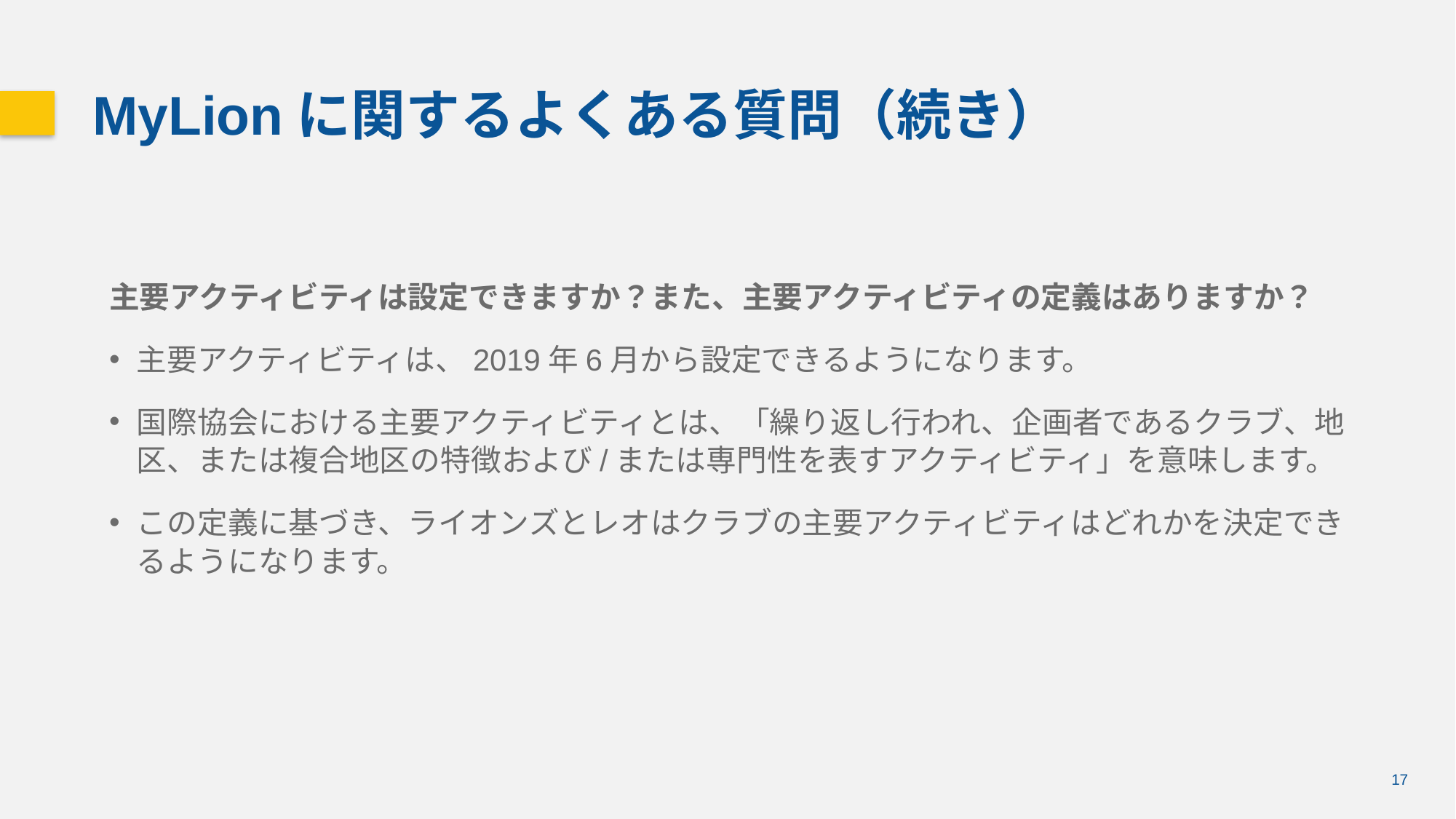

MyLionに関するよくある質問（続き）
主要アクティビティは設定できますか？また、主要アクティビティの定義はありますか？
主要アクティビティは、2019年6月から設定できるようになります。
国際協会における主要アクティビティとは、「繰り返し行われ、企画者であるクラブ、地区、または複合地区の特徴および/または専門性を表すアクティビティ」を意味します。
この定義に基づき、ライオンズとレオはクラブの主要アクティビティはどれかを決定できるようになります。